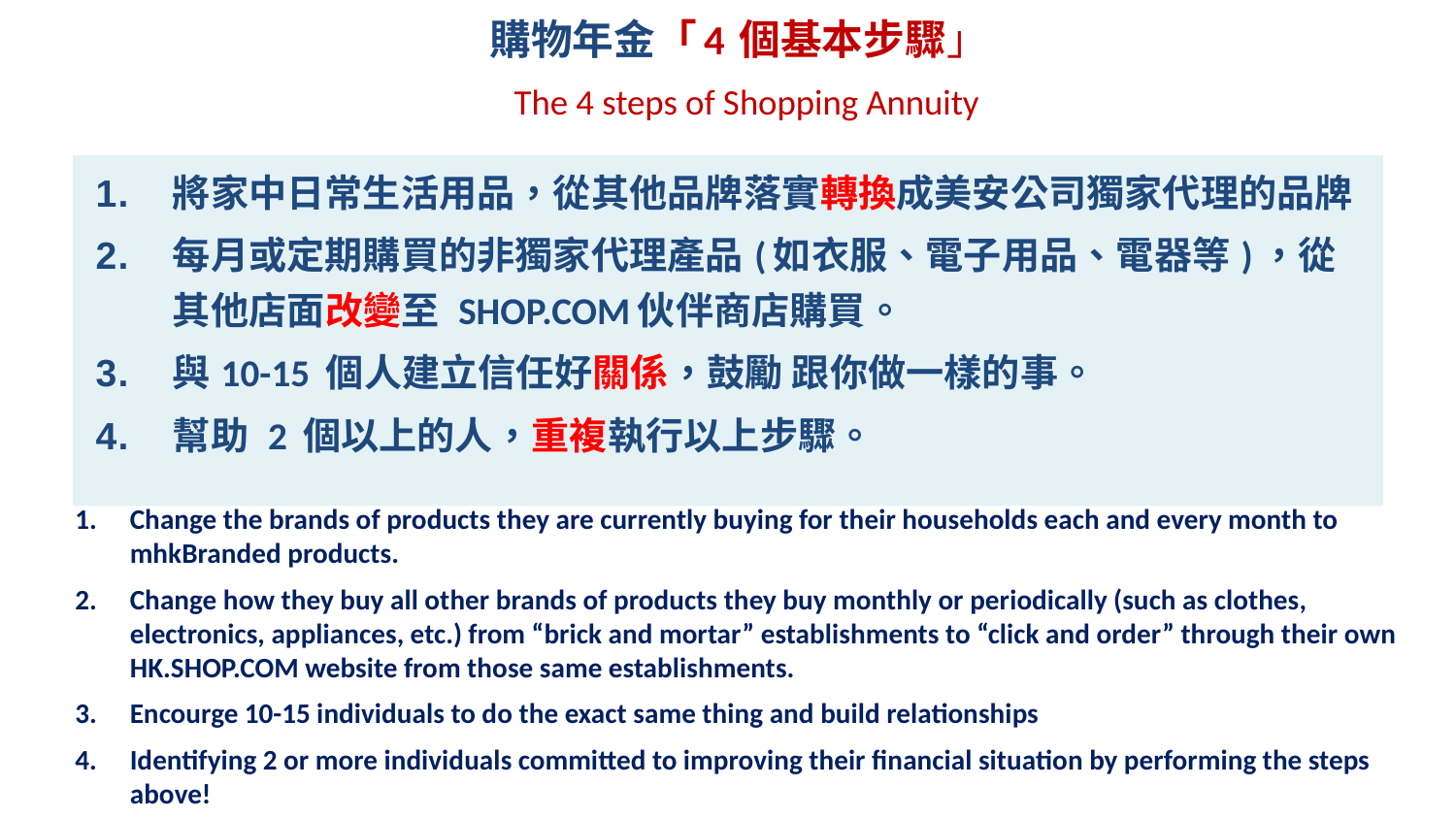

# 購物年金「4 個基本步驟」 The 4 steps of Shopping Annuity
將家中日常生活用品，從其他品牌落實轉換成美安公司獨家代理的品牌
每月或定期購買的非獨家代理產品(如衣服、電子用品、電器等)，從其他店面改變至 SHOP.COM伙伴商店購買。
與10-15 個人建立信任好關係，鼓勵 跟你做一樣的事。
幫助 2 個以上的人，重複執行以上步驟。
Change the brands of products they are currently buying for their households each and every month to mhkBranded products.
Change how they buy all other brands of products they buy monthly or periodically (such as clothes, electronics, appliances, etc.) from “brick and mortar” establishments to “click and order” through their own HK.SHOP.COM website from those same establishments.
Encourge 10-15 individuals to do the exact same thing and build relationships
Identifying 2 or more individuals committed to improving their financial situation by performing the steps above!